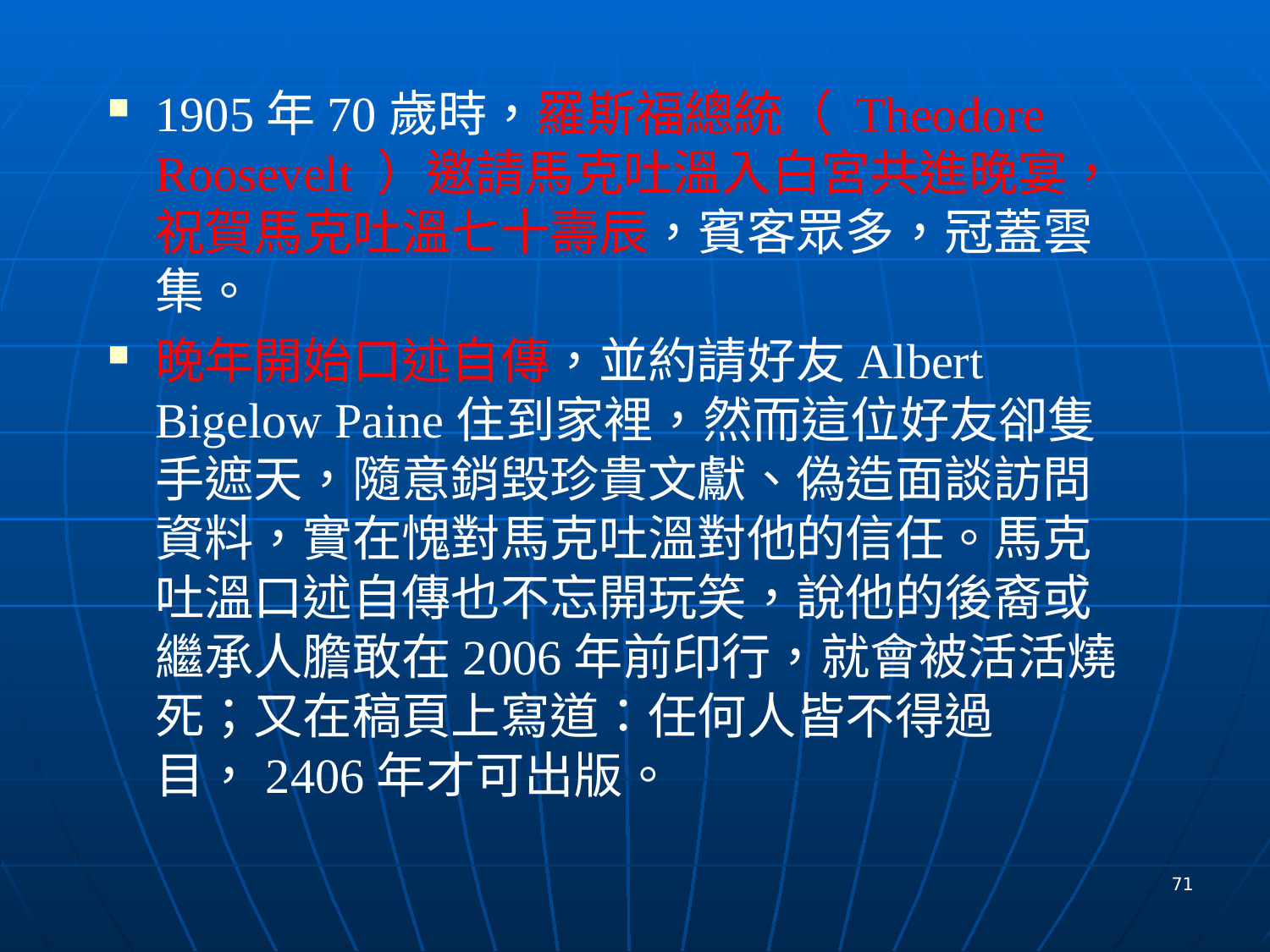

1905年70歲時，羅斯福總統（ Theodore Roosevelt ）邀請馬克吐溫入白宮共進晚宴，祝賀馬克吐溫七十壽辰，賓客眾多，冠蓋雲集。
晚年開始口述自傳，並約請好友Albert Bigelow Paine住到家裡，然而這位好友卻隻手遮天，隨意銷毀珍貴文獻、偽造面談訪問資料，實在愧對馬克吐溫對他的信任。馬克吐溫口述自傳也不忘開玩笑，說他的後裔或繼承人膽敢在2006年前印行，就會被活活燒死；又在稿頁上寫道：任何人皆不得過目，2406年才可出版。

71